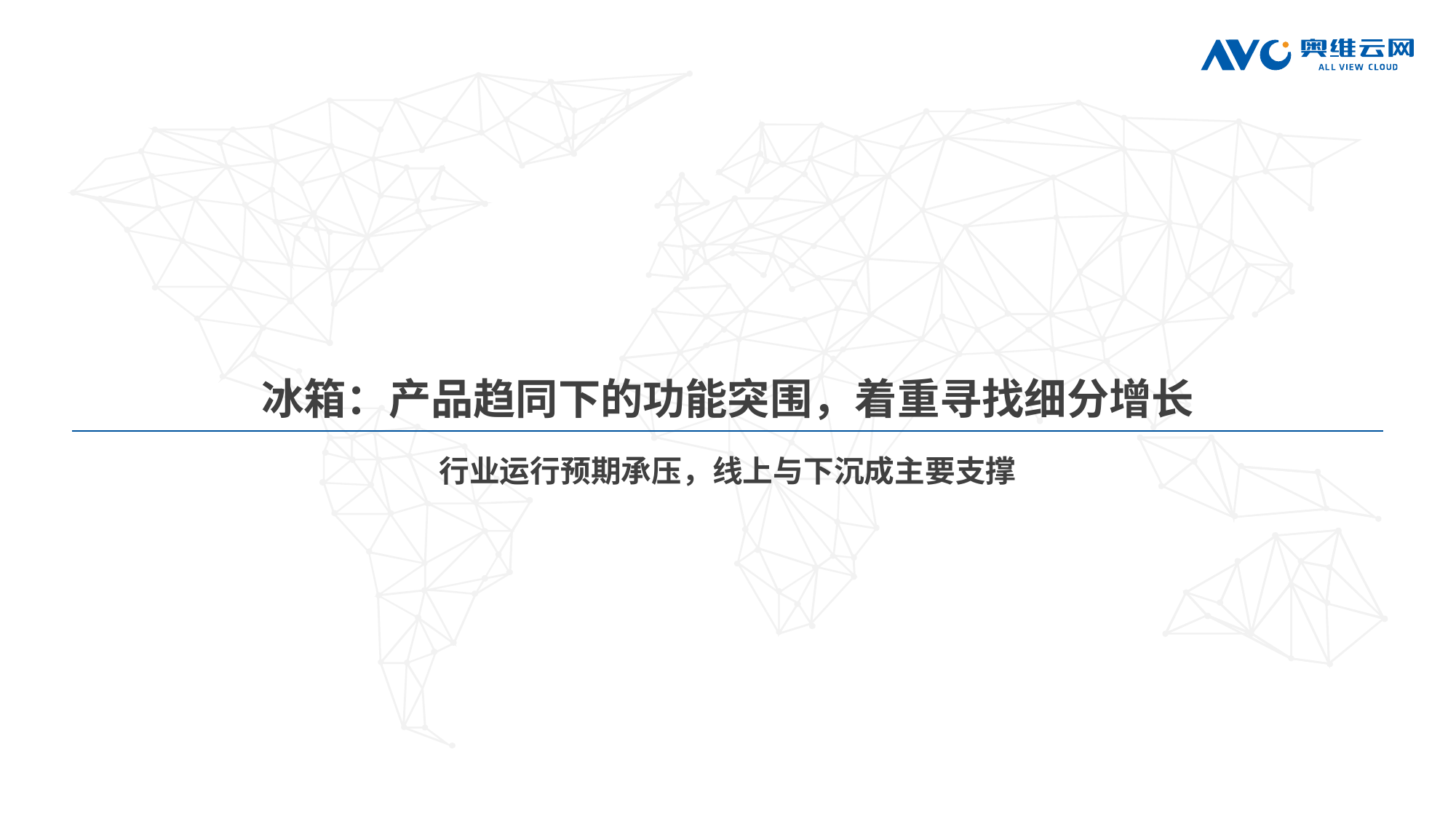

冰箱：产品趋同下的功能突围，着重寻找细分增长
行业运行预期承压，线上与下沉成主要支撑